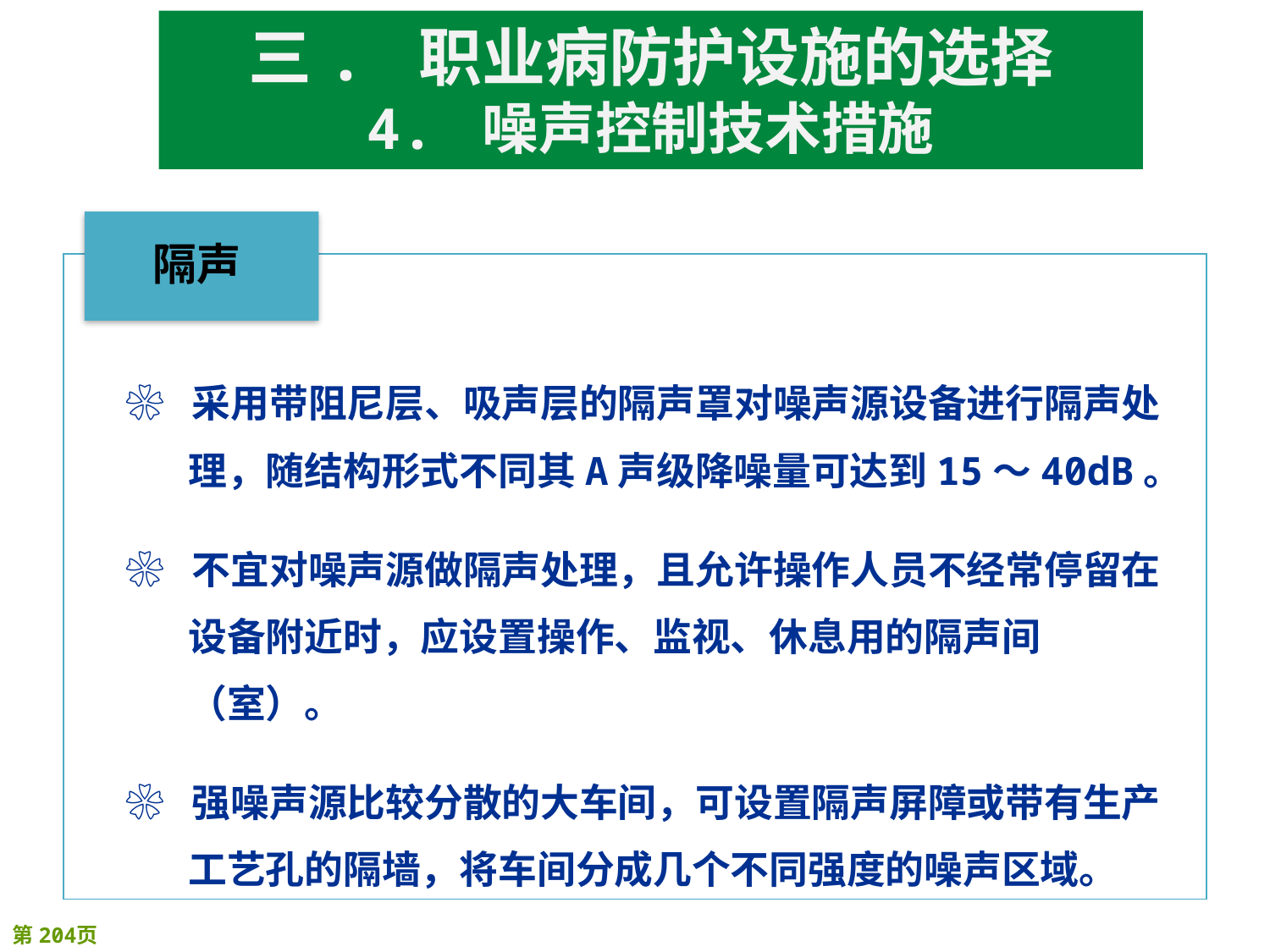

三. 职业病防护设施的选择
4. 噪声控制技术措施
隔声

❀  采用带阻尼层、吸声层的隔声罩对噪声源设备进行隔声处理，随结构形式不同其A声级降噪量可达到15～40dB。
❀  不宜对噪声源做隔声处理，且允许操作人员不经常停留在设备附近时，应设置操作、监视、休息用的隔声间（室）。
❀  强噪声源比较分散的大车间，可设置隔声屏障或带有生产工艺孔的隔墙，将车间分成几个不同强度的噪声区域。